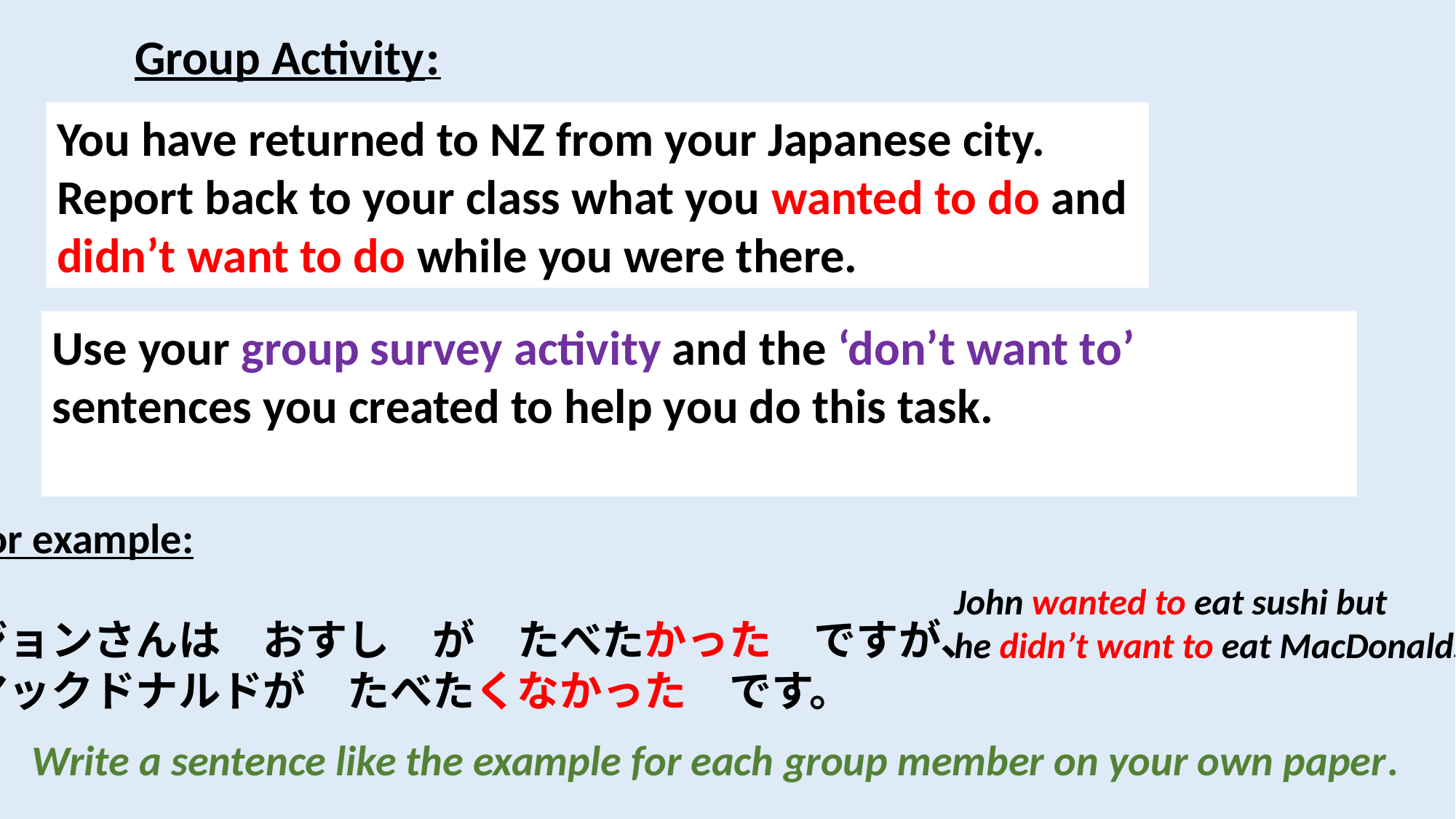

Group Activity:
You have returned to NZ from your Japanese city.
Report back to your class what you wanted to do and
didn’t want to do while you were there.
Use your group survey activity and the ‘don’t want to’ sentences you created to help you do this task.

For example:

ジョンさんは　おすし　が　たべたかった　ですが、
マックドナルドが　たべたくなかった　です。
John wanted to eat sushi but
he didn’t want to eat MacDonalds
Write a sentence like the example for each group member on your own paper.